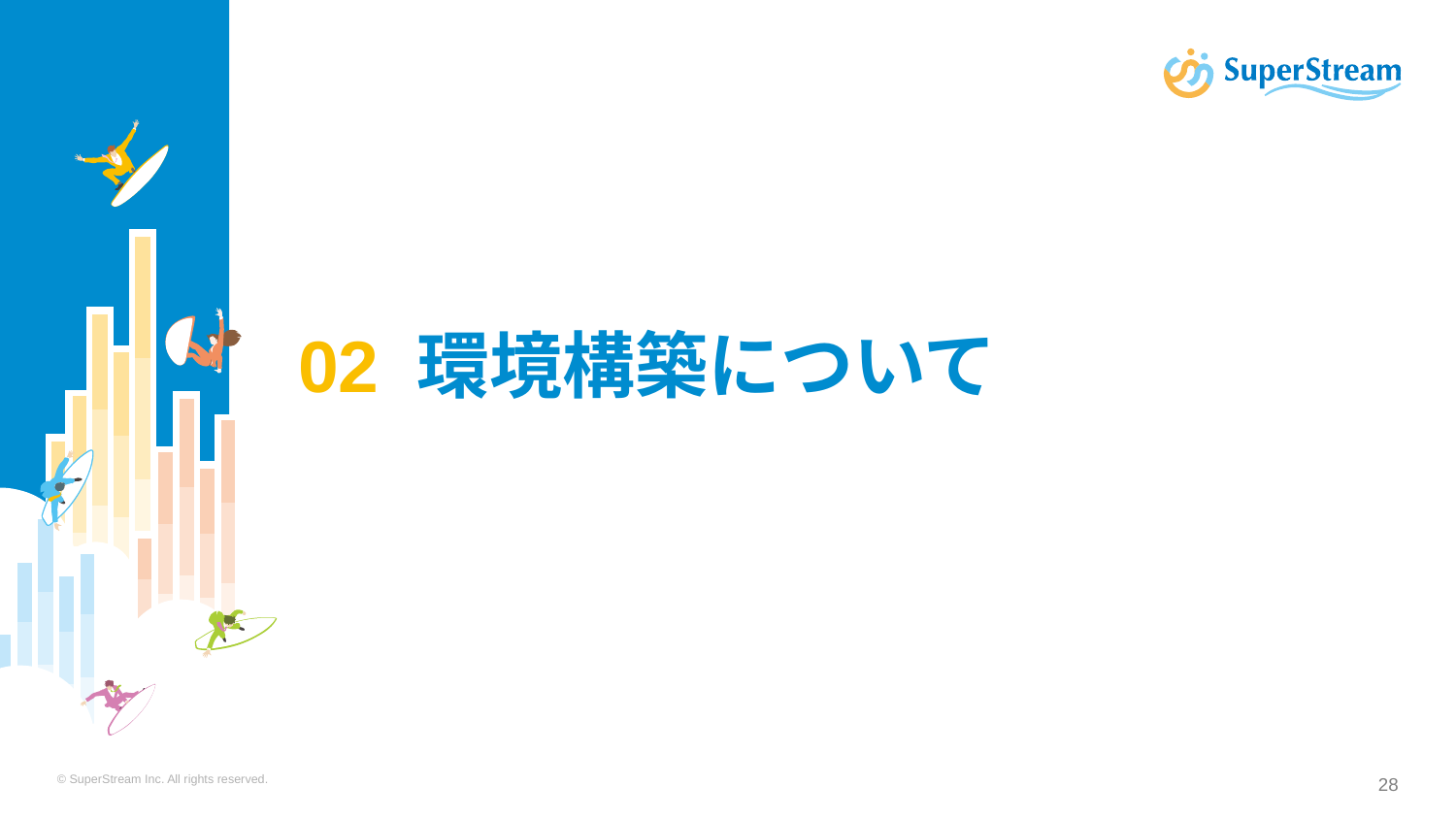

# 02 環境構築について
© SuperStream Inc. All rights reserved.
28